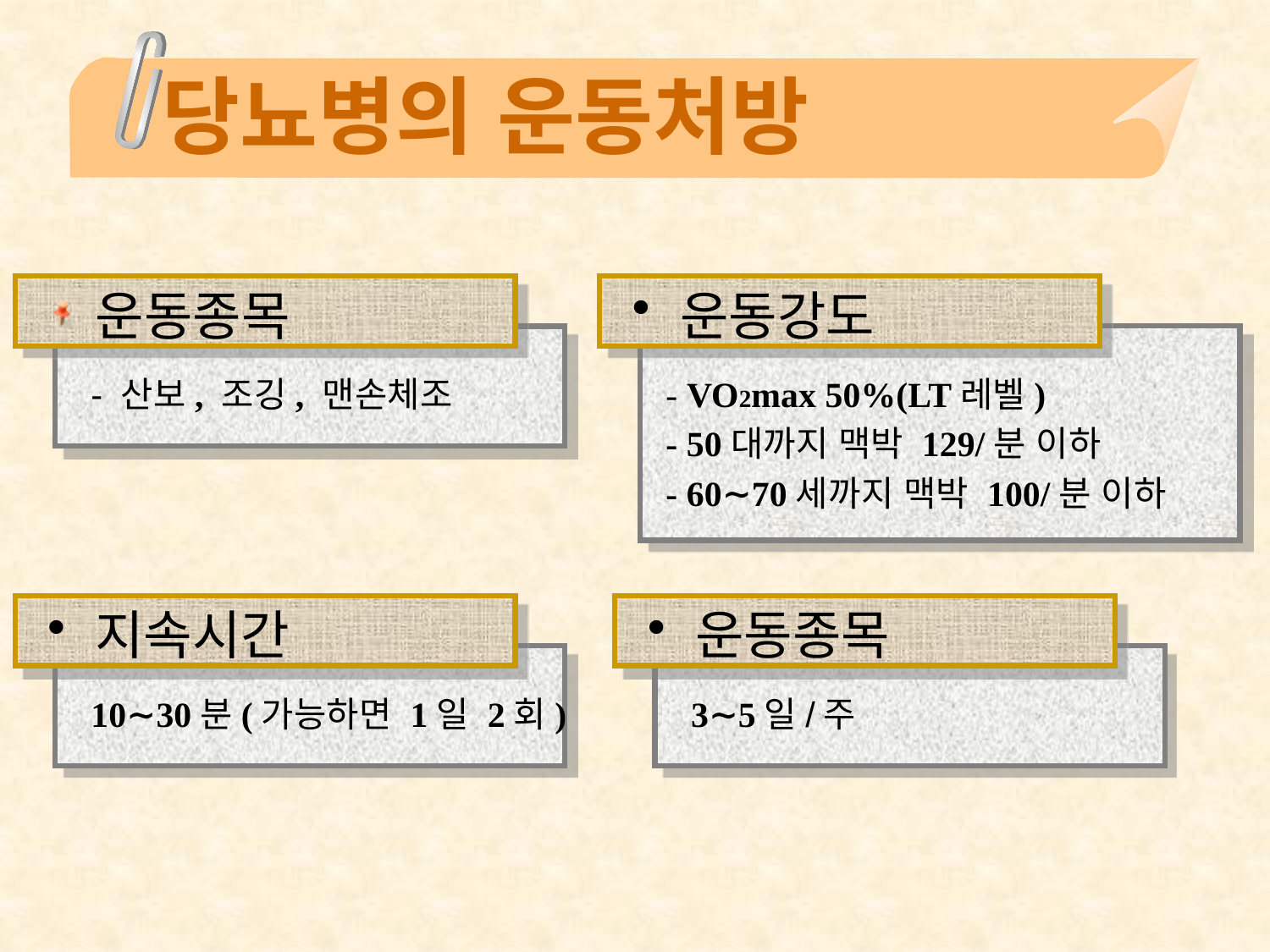

# 당뇨병의 운동처방

운동종목

운동강도

- 산보, 조깅, 맨손체조
- VO2max 50%(LT레벨)
- 50대까지 맥박 129/분 이하
- 60∼70세까지 맥박 100/분 이하

지속시간

운동종목

10∼30분(가능하면 1일 2회)
3∼5일/주